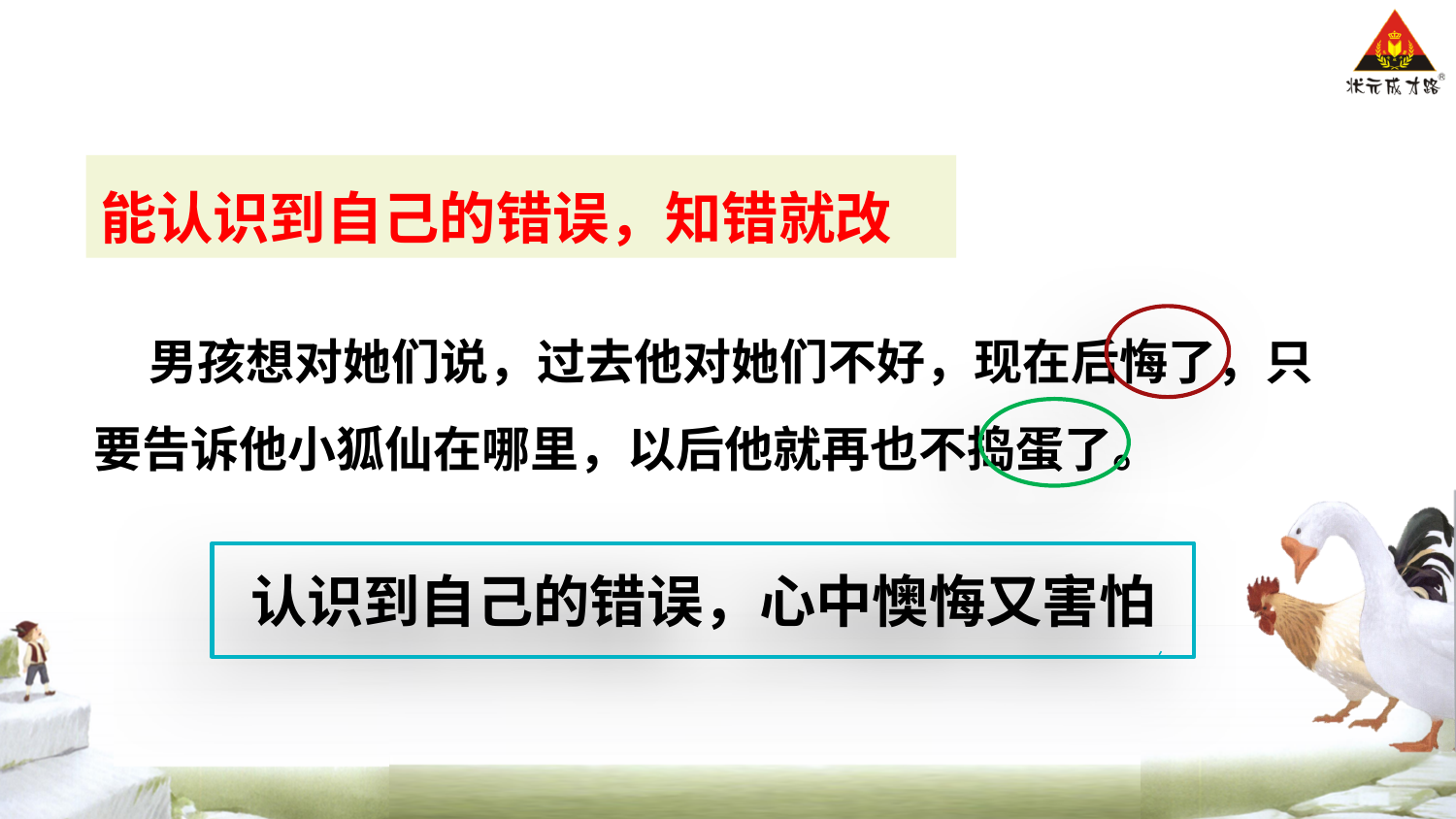

能认识到自己的错误，知错就改
    男孩想对她们说，过去他对她们不好，现在后悔了，只要告诉他小狐仙在哪里，以后他就再也不捣蛋了。

认识到自己的错误，心中懊悔又害怕